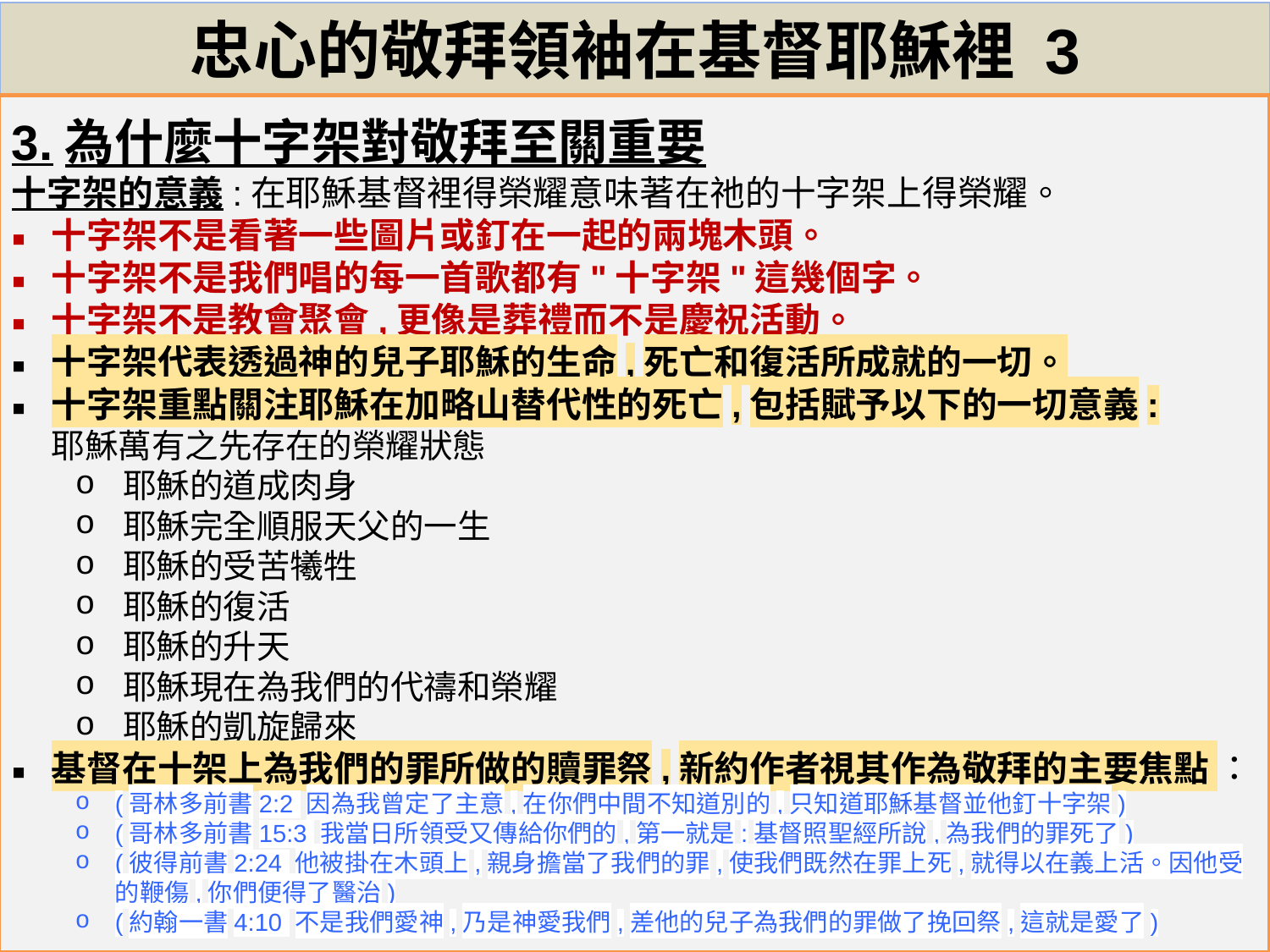

# 忠心的敬拜領袖在基督耶穌裡 3
3.為什麼十字架對敬拜至關重要
十字架的意義:在耶穌基督裡得榮耀意味著在祂的十字架上得榮耀。
十字架不是看著一些圖片或釘在一起的兩塊木頭。
十字架不是我們唱的每一首歌都有"十字架"這幾個字。
十字架不是教會聚會,更像是葬禮而不是慶祝活動。
十字架代表透過神的兒子耶穌的生命,死亡和復活所成就的一切。
十字架重點關注耶穌在加略山替代性的死亡,包括賦予以下的一切意義:
耶穌萬有之先存在的榮耀狀態
耶穌的道成肉身
耶穌完全順服天父的一生
耶穌的受苦犧牲
耶穌的復活
耶穌的升天
耶穌現在為我們的代禱和榮耀
耶穌的凱旋歸來
基督在十架上為我們的罪所做的贖罪祭,新約作者視其作為敬拜的主要焦點 ：
(哥林多前書2:2 因為我曾定了主意,在你們中間不知道別的,只知道耶穌基督並他釘十字架)
(哥林多前書15:3 我當日所領受又傳給你們的,第一就是:基督照聖經所說,為我們的罪死了)
(彼得前書2:24 他被掛在木頭上,親身擔當了我們的罪,使我們既然在罪上死,就得以在義上活。因他受的鞭傷,你們便得了醫治)
(約翰一書4:10 不是我們愛神,乃是神愛我們,差他的兒子為我們的罪做了挽回祭,這就是愛了)